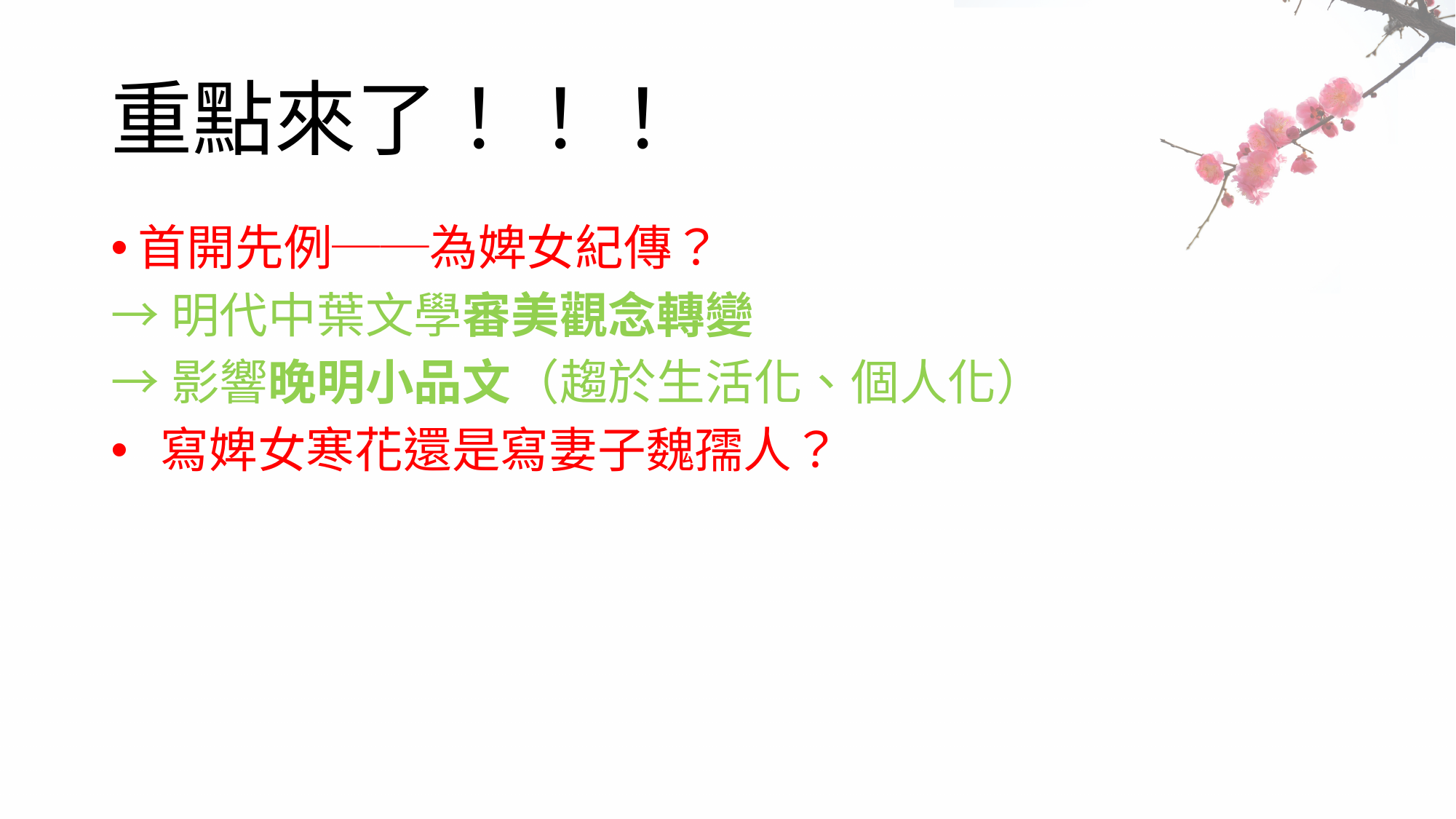

# 重點來了！！！
首開先例──為婢女紀傳？
→明代中葉文學審美觀念轉變
→影響晚明小品文（趨於生活化、個人化）
 寫婢女寒花還是寫妻子魏孺人？